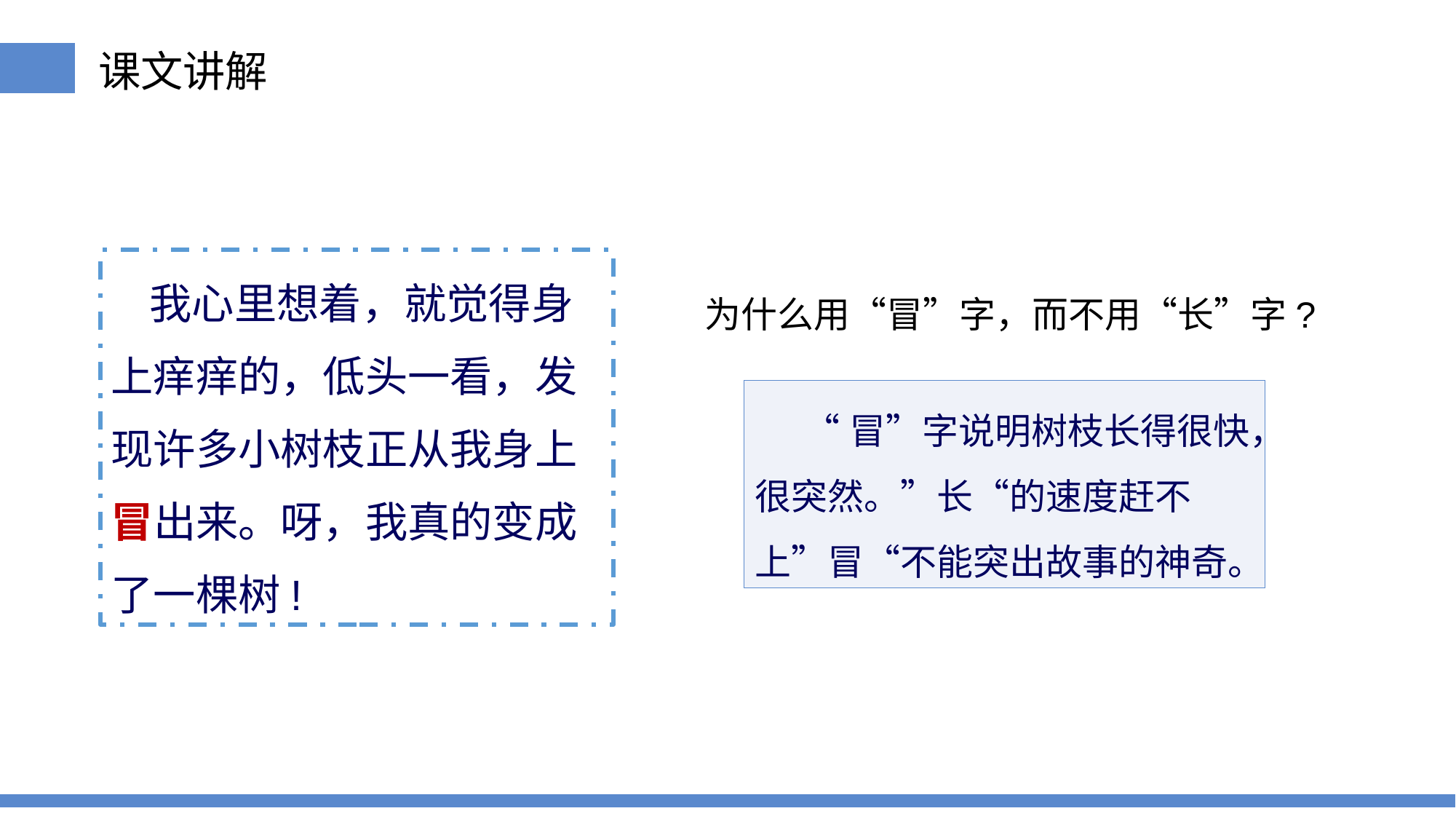

课文讲解
   我心里想着，就觉得身上痒痒的，低头一看，发现许多小树枝正从我身上冒出来。呀，我真的变成了一棵树!
为什么用“冒”字，而不用“长”字?
      “冒”字说明树枝长得很快，很突然。”长“的速度赶不上”冒“不能突出故事的神奇。